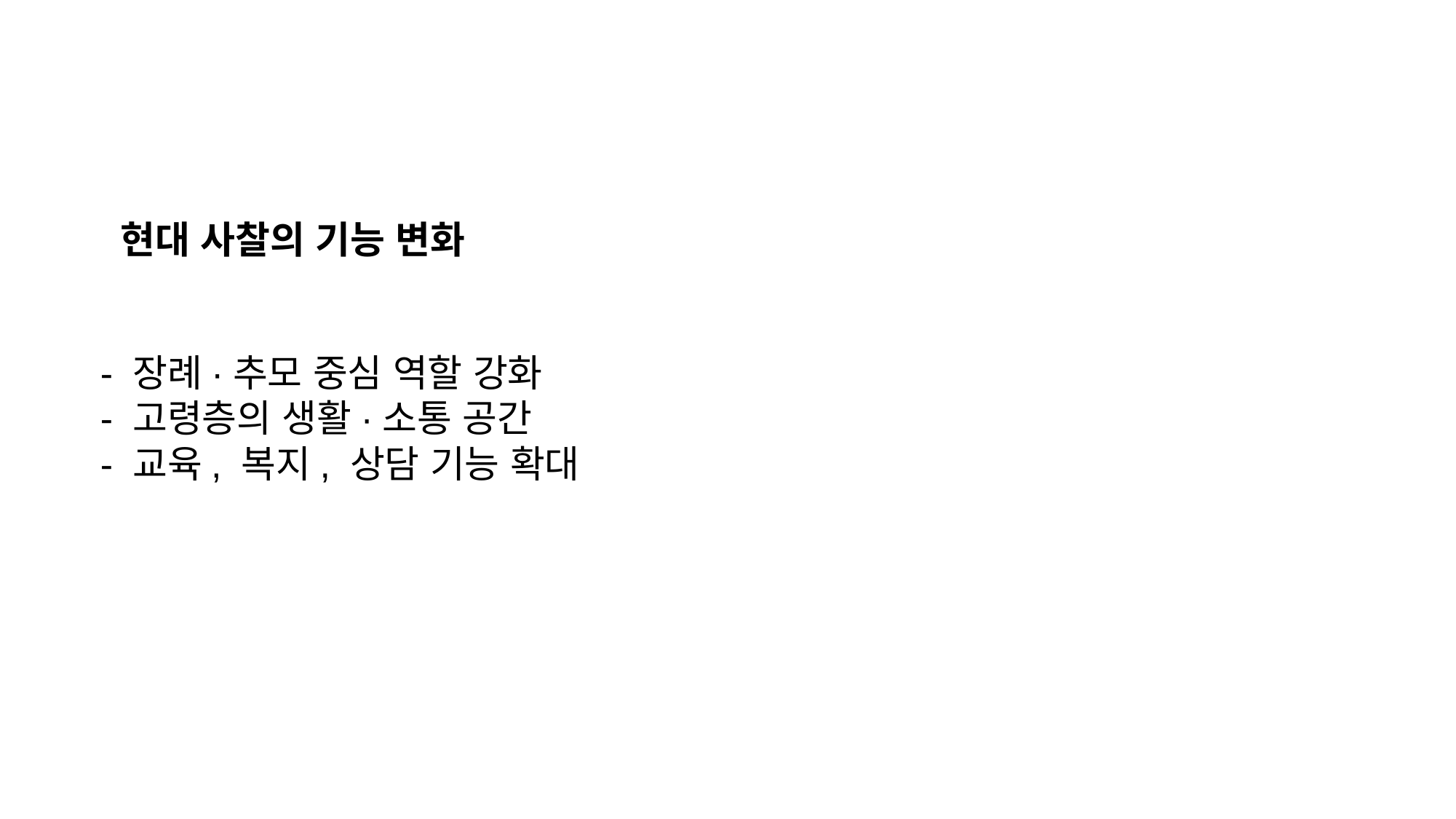

현대 사찰의 기능 변화
- 장례·추모 중심 역할 강화
- 고령층의 생활·소통 공간
- 교육, 복지, 상담 기능 확대